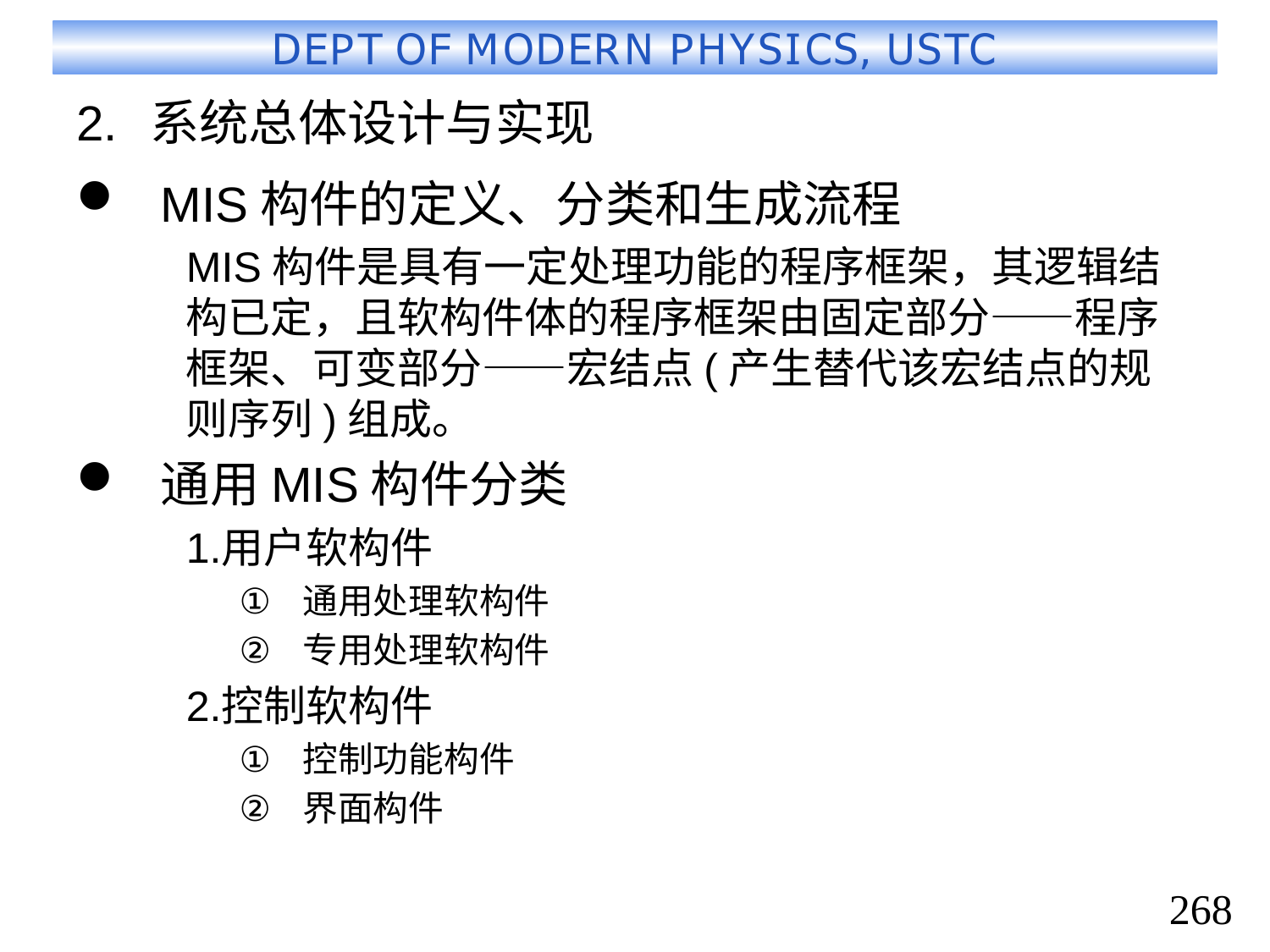

# 系统总体设计与实现
MIS构件的定义、分类和生成流程
MIS构件是具有一定处理功能的程序框架，其逻辑结构已定，且软构件体的程序框架由固定部分——程序框架、可变部分——宏结点(产生替代该宏结点的规则序列)组成。
通用MIS构件分类
用户软构件
通用处理软构件
专用处理软构件
控制软构件
控制功能构件
界面构件